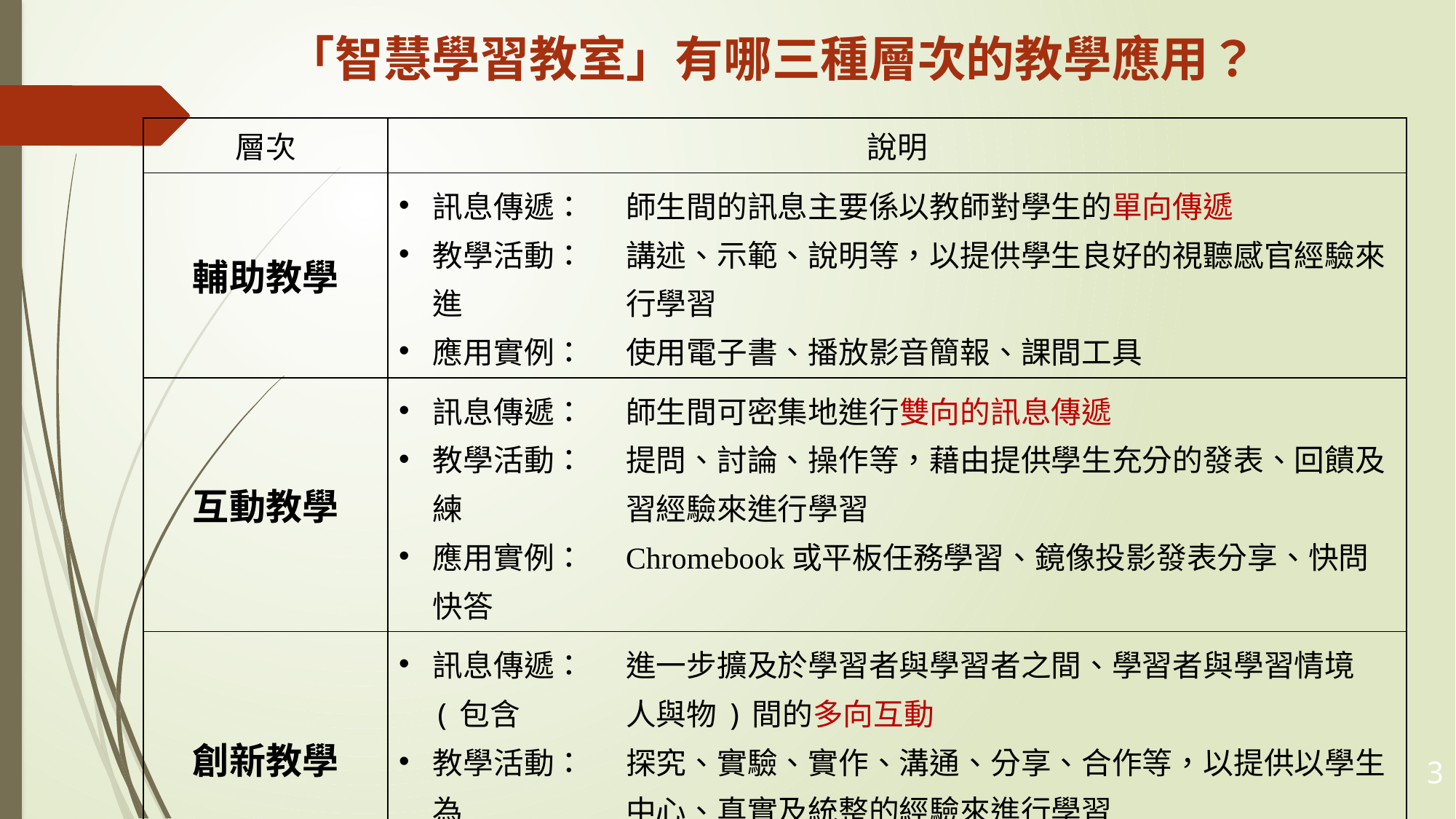

# 「智慧學習教室」有哪三種層次的教學應用？
| 層次 | 說明 |
| --- | --- |
| 輔助教學 | 訊息傳遞： 師生間的訊息主要係以教師對學生的單向傳遞 教學活動： 講述、示範、說明等，以提供學生良好的視聽感官經驗來進 行學習 應用實例： 使用電子書、播放影音簡報、課間工具 |
| 互動教學 | 訊息傳遞： 師生間可密集地進行雙向的訊息傳遞 教學活動： 提問、討論、操作等，藉由提供學生充分的發表、回饋及練 習經驗來進行學習 應用實例： Chromebook或平板任務學習、鏡像投影發表分享、快問快答 |
| 創新教學 | 訊息傳遞： 進一步擴及於學習者與學習者之間、學習者與學習情境(包含 人與物)間的多向互動 教學活動： 探究、實驗、實作、溝通、分享、合作等，以提供以學生為 中心、真實及統整的經驗來進行學習 應用實例： 專題導向學習、探究式學習、創客 |
3